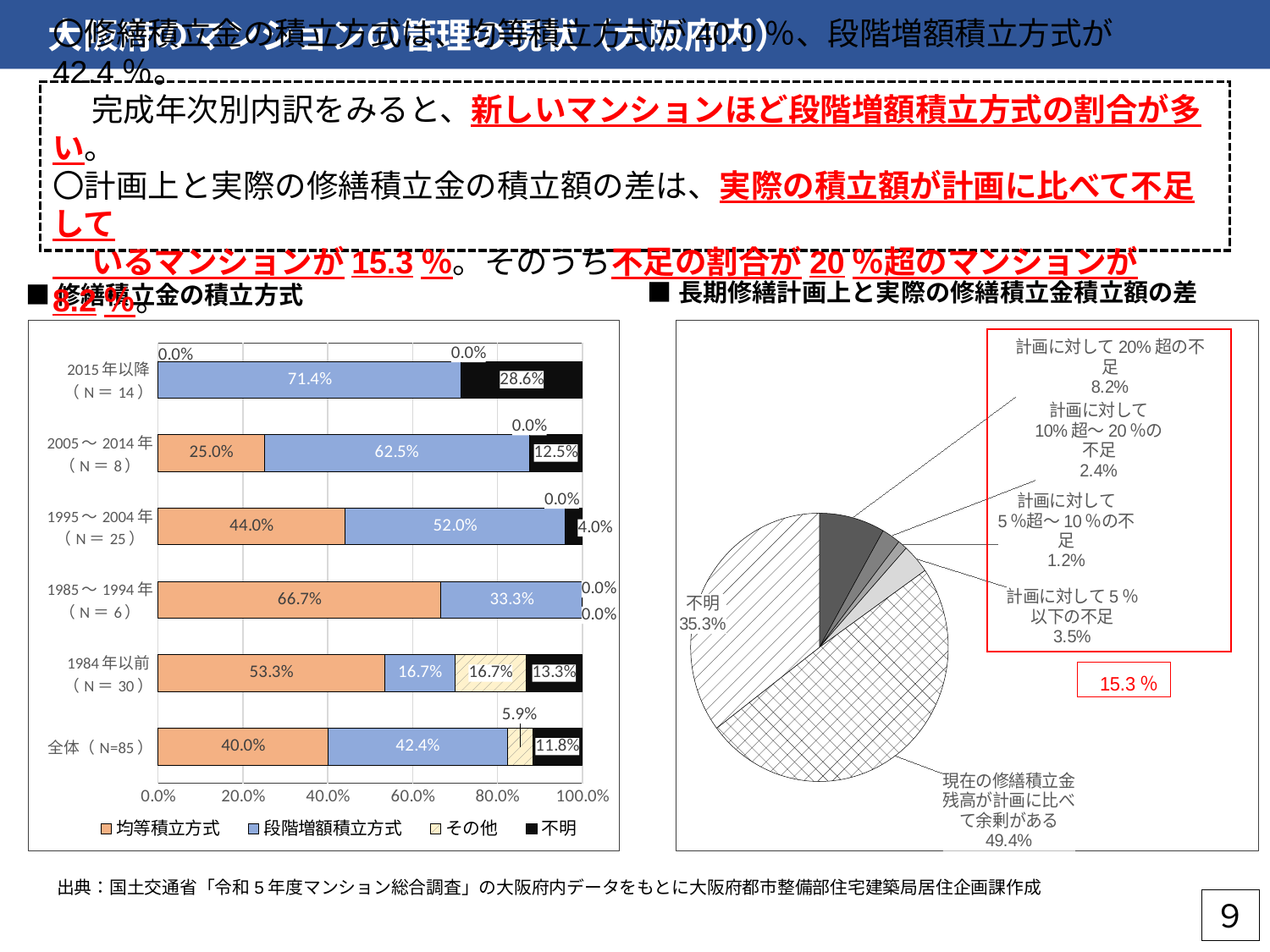

大阪府のマンションの管理の現状（大阪府内）
〇修繕積立金の積立方式は、均等積立方式が40.0％、段階増額積立方式が42.4％。
　 完成年次別内訳をみると、新しいマンションほど段階増額積立方式の割合が多い。
〇計画上と実際の修繕積立金の積立額の差は、実際の積立額が計画に比べて不足して
　 いるマンションが15.3％。そのうち不足の割合が20％超のマンションが8.2％。
■長期修繕計画上と実際の修繕積立金積立額の差
■修繕積立金の積立方式

### Chart

| Category | 均等積立方式 | 段階増額積立方式 | その他 | 不明 |
|---|---|---|---|---|
| 全体（N=85） | 0.4 | 0.4235294117647059 | 0.058823529411764705 | 0.11764705882352941 |
| 1984年以前
（N＝30） | 0.5333333333333333 | 0.16666666666666666 | 0.16666666666666666 | 0.13333333333333333 |
| 1985～1994年
（N＝6） | 0.6666666666666666 | 0.3333333333333333 | 0.0 | 0.0 |
| 1995～2004年
（N＝25） | 0.44 | 0.52 | 0.0 | 0.04 |
| 2005～2014年
（N＝8） | 0.25 | 0.625 | 0.0 | 0.125 |
| 2015年以降
（N＝14） | 0.0 | 0.7142857142857143 | 0.0 | 0.2857142857142857 |

### Chart

| Category |  |
|---|---|
| 計画に対して20%超の不足 | 0.08235294117647059 |
| 計画に対して
10%超～20％の不足 | 0.023529411764705882 |
| 計画に対して
5％超～10％の不足 | 0.011764705882352941 |
| 計画に対して5％以下の不足 | 0.03529411764705882 |
| 現在の修繕積立金残高が計画に比べて余剰がある | 0.49411764705882355 |
| 不明 | 0.35294117647058826 |
出典：国土交通省「令和5年度マンション総合調査」の大阪府内データをもとに大阪府都市整備部住宅建築局居住企画課作成
９